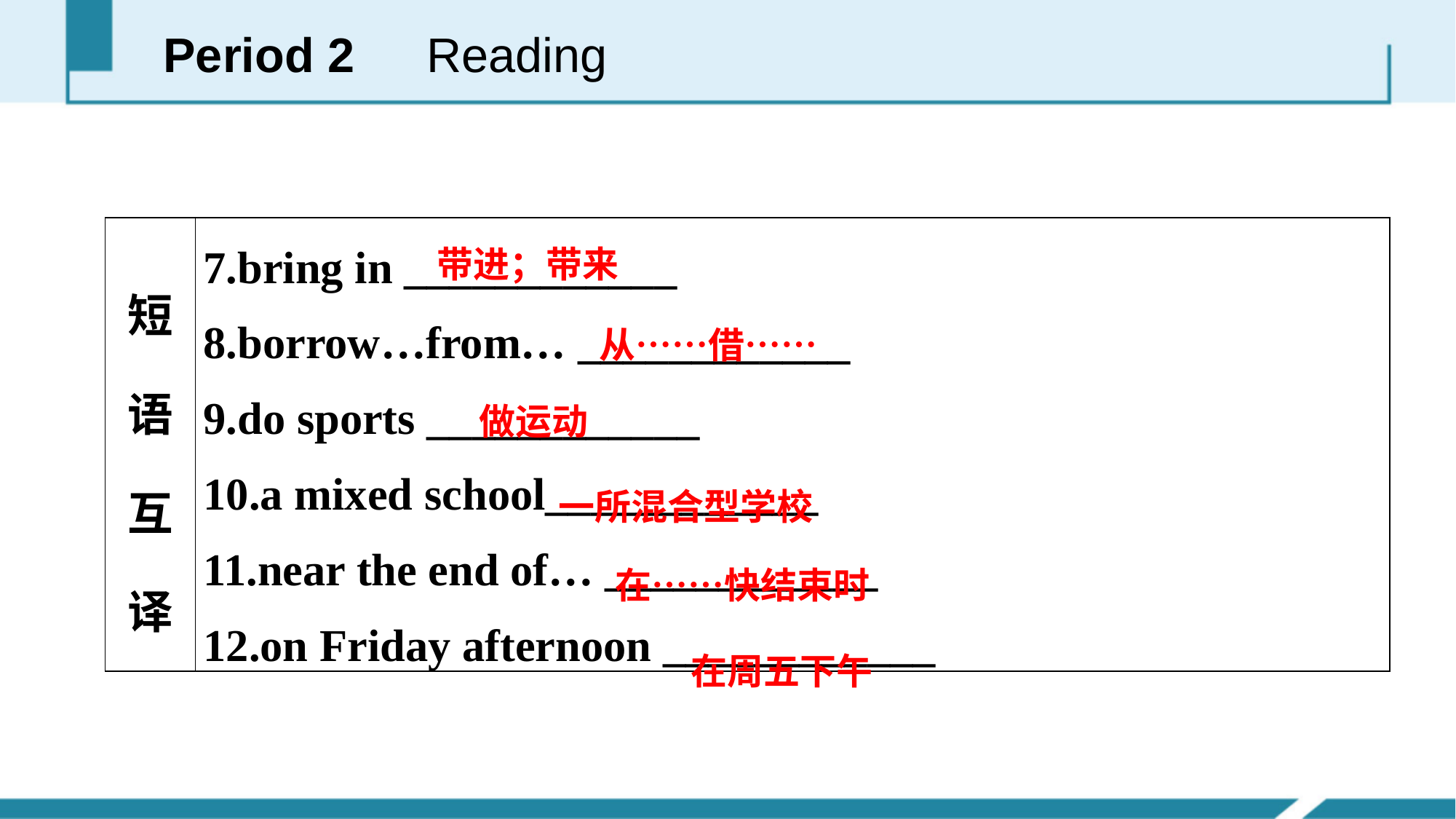

Period 2　Reading
| 短语互译 | 7.bring in \_\_\_\_\_\_\_\_\_\_\_\_ 8.borrow…from… \_\_\_\_\_\_\_\_\_\_\_\_ 9.do sports \_\_\_\_\_\_\_\_\_\_\_\_ 10.a mixed school\_\_\_\_\_\_\_\_\_\_\_\_ 11.near the end of… \_\_\_\_\_\_\_\_\_\_\_\_ 12.on Friday afternoon \_\_\_\_\_\_\_\_\_\_\_\_ |
| --- | --- |
带进；带来
从……借……
做运动
一所混合型学校
在……快结束时
在周五下午